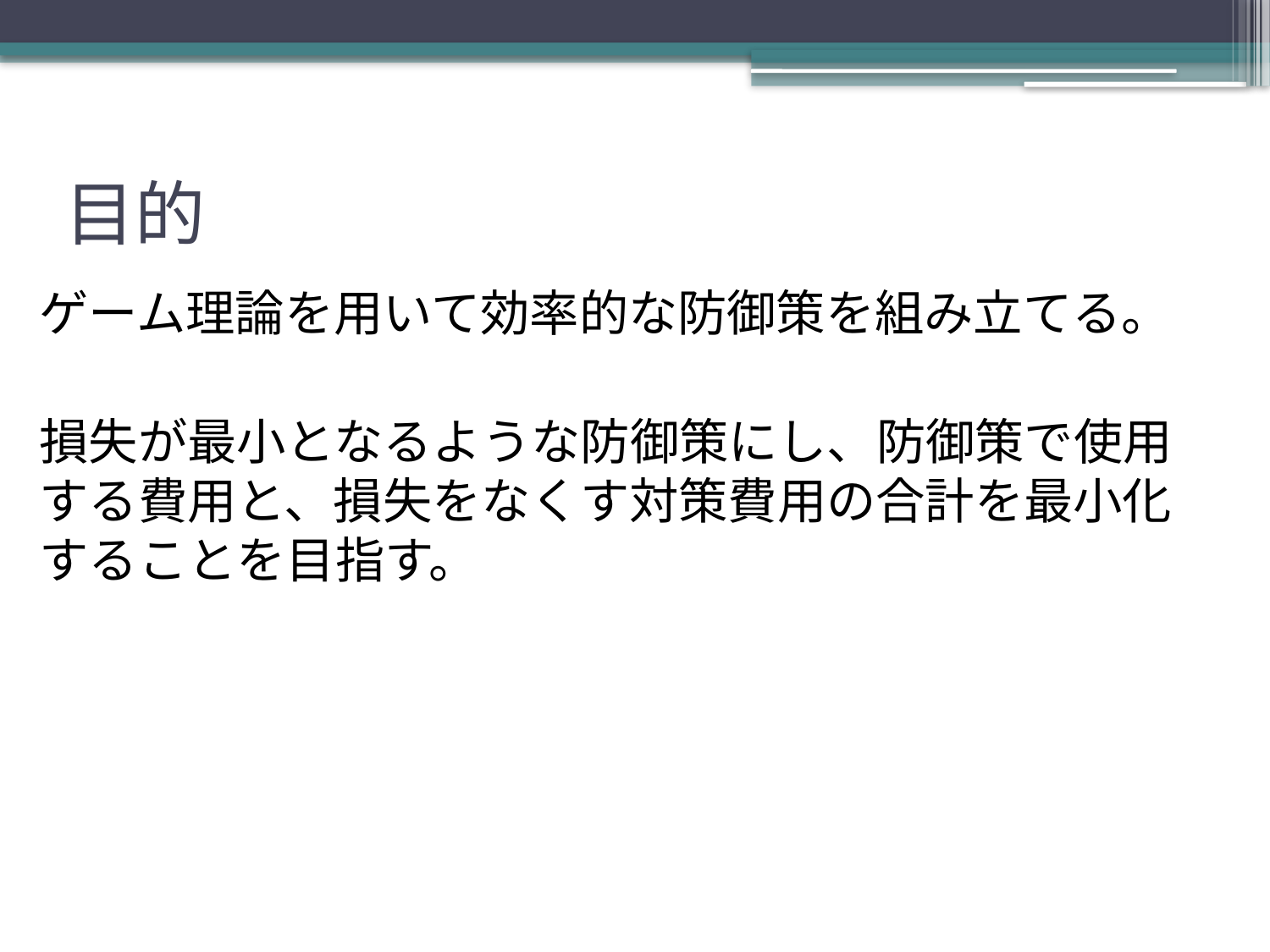

# 目的
ゲーム理論を用いて効率的な防御策を組み立てる。

損失が最小となるような防御策にし、防御策で使用する費用と、損失をなくす対策費用の合計を最小化することを目指す。